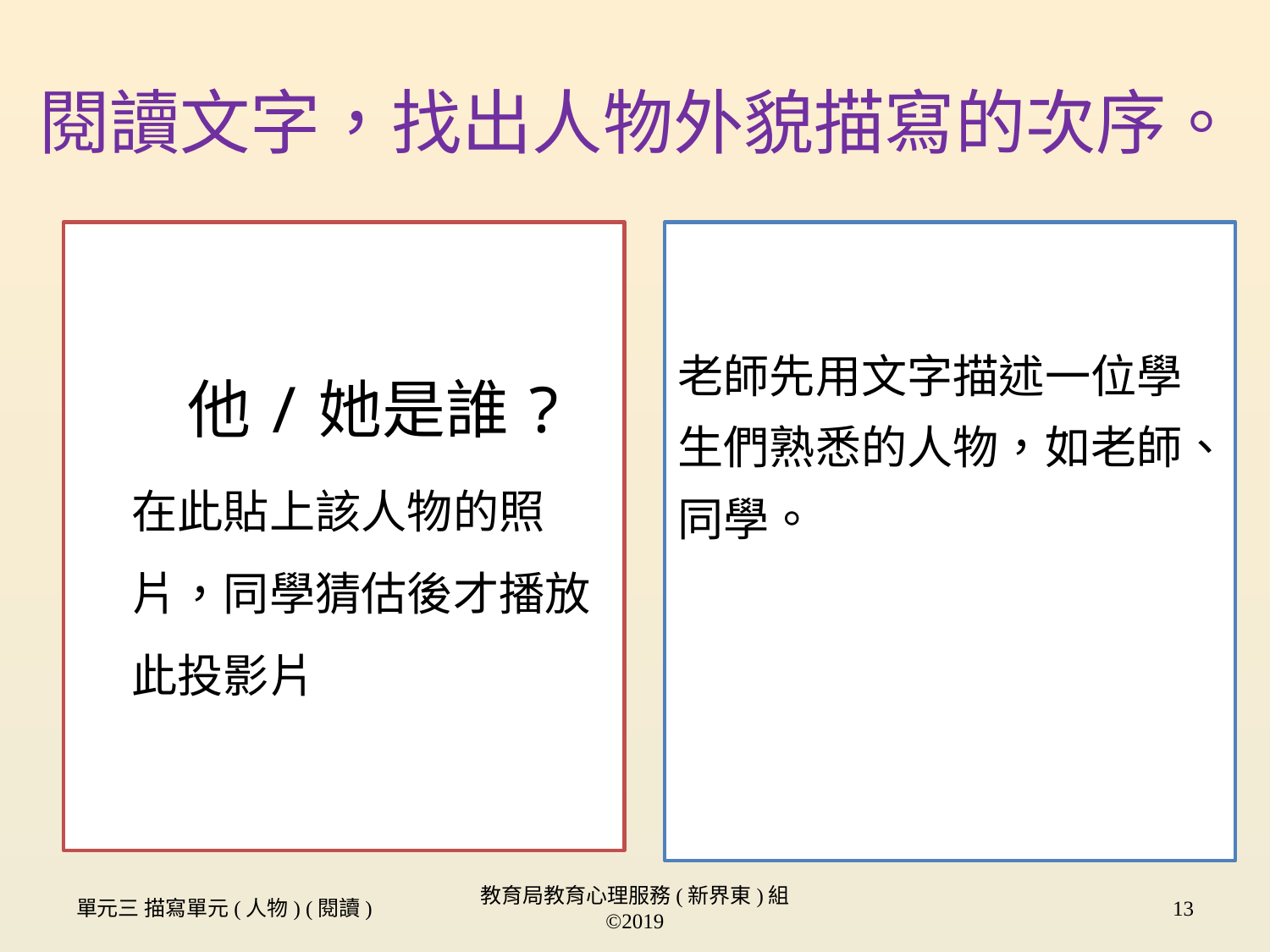

# 閱讀文字，找出人物外貌描寫的次序。

         他/她是誰?
在此貼上該人物的照  片，同學猜估後才播放此投影片

老師先用文字描述一位學生們熟悉的人物，如老師、同學。
單元三 描寫單元(人物) (閱讀)
教育局教育心理服務(新界東)組 ©2019
13